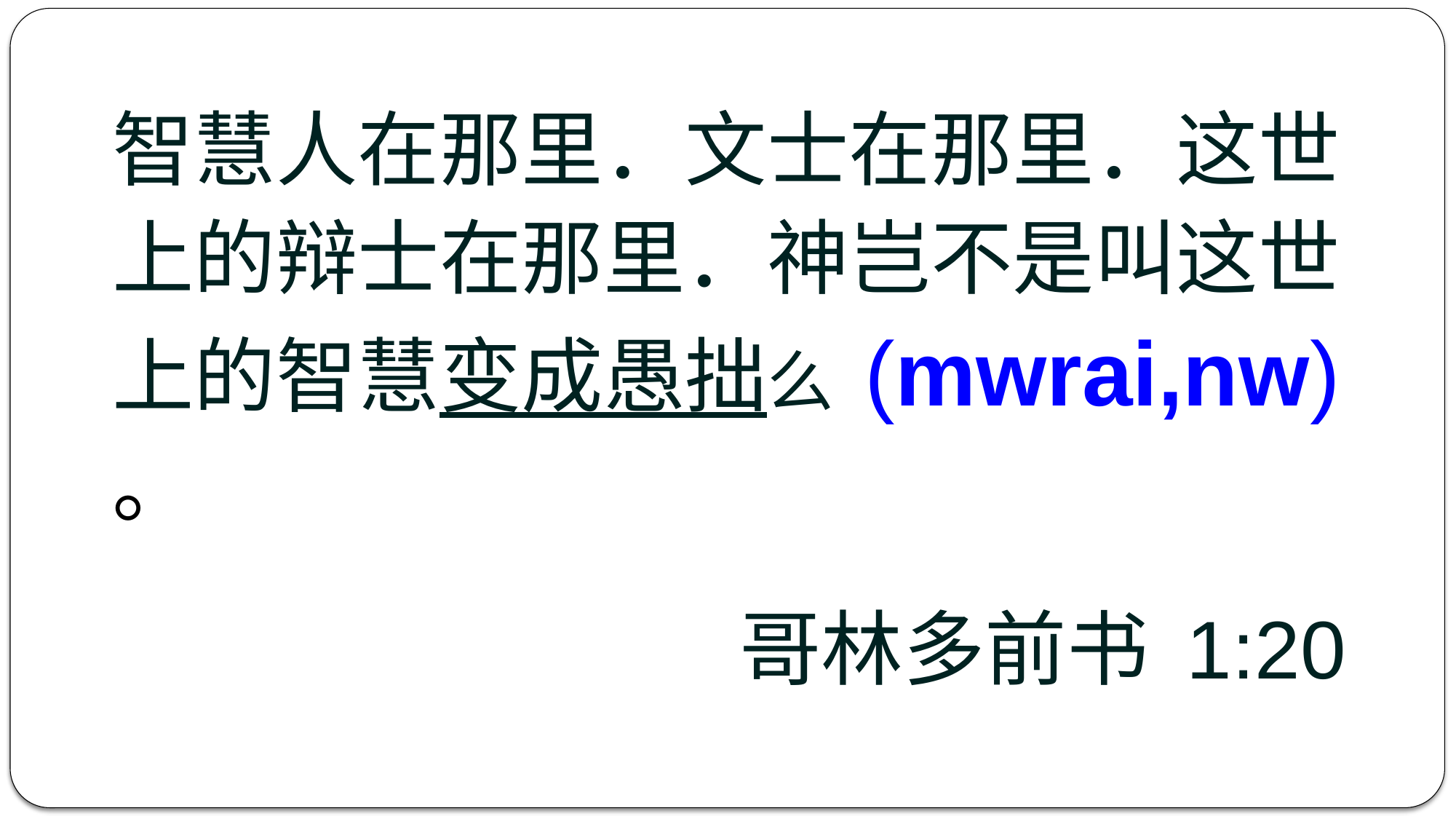

智慧人在那里．文士在那里．这世上的辩士在那里．神岂不是叫这世上的智慧变成愚拙么 (mwrai,nw) 。
哥林多前书 1:20